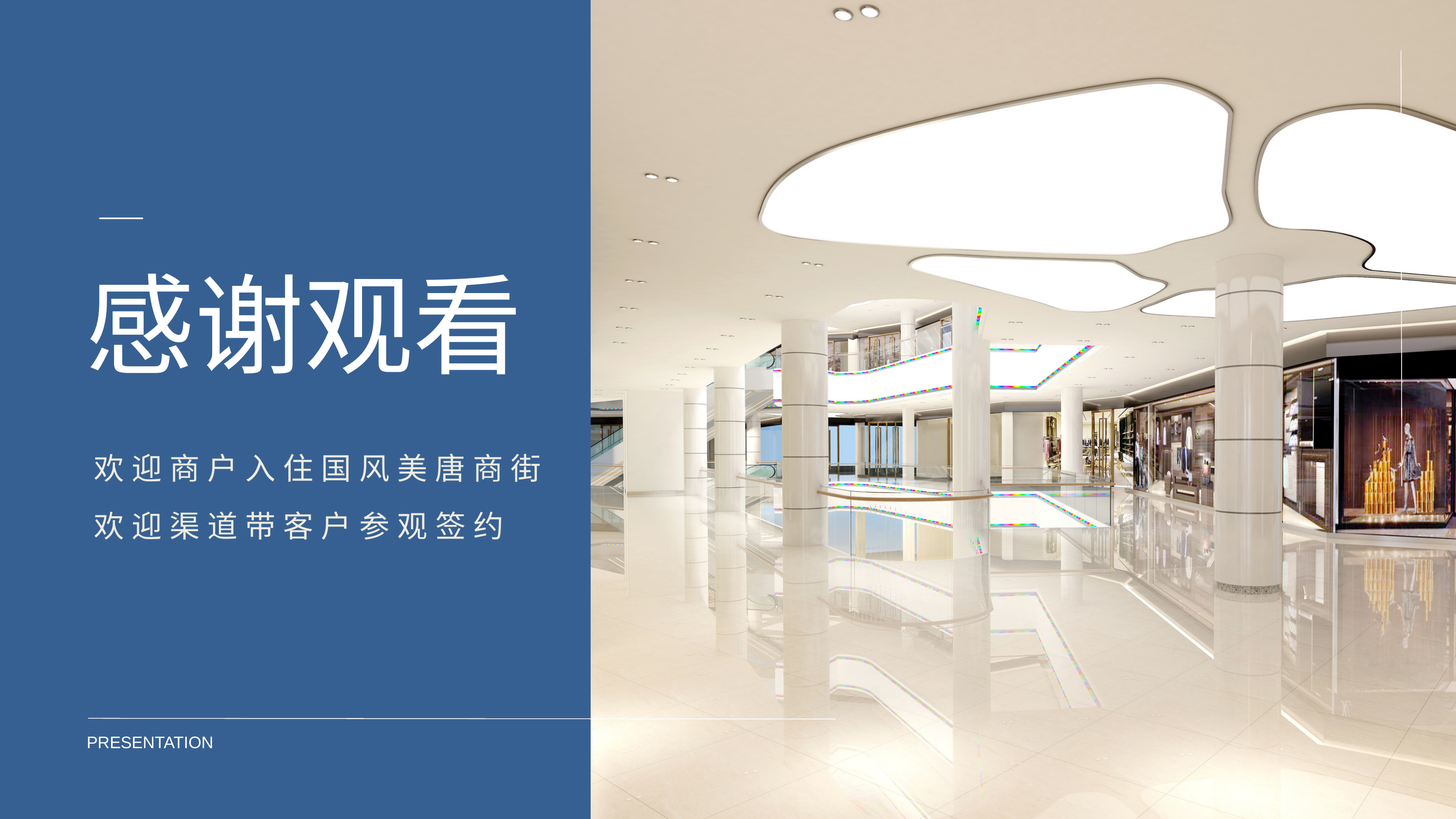

| 产品销售PPT模板 | Product Sales PPT Template |
| --- | --- |

感谢观看

欢迎商户入住国风美唐商街
欢迎渠道带客户参观签约

PRESENTATION